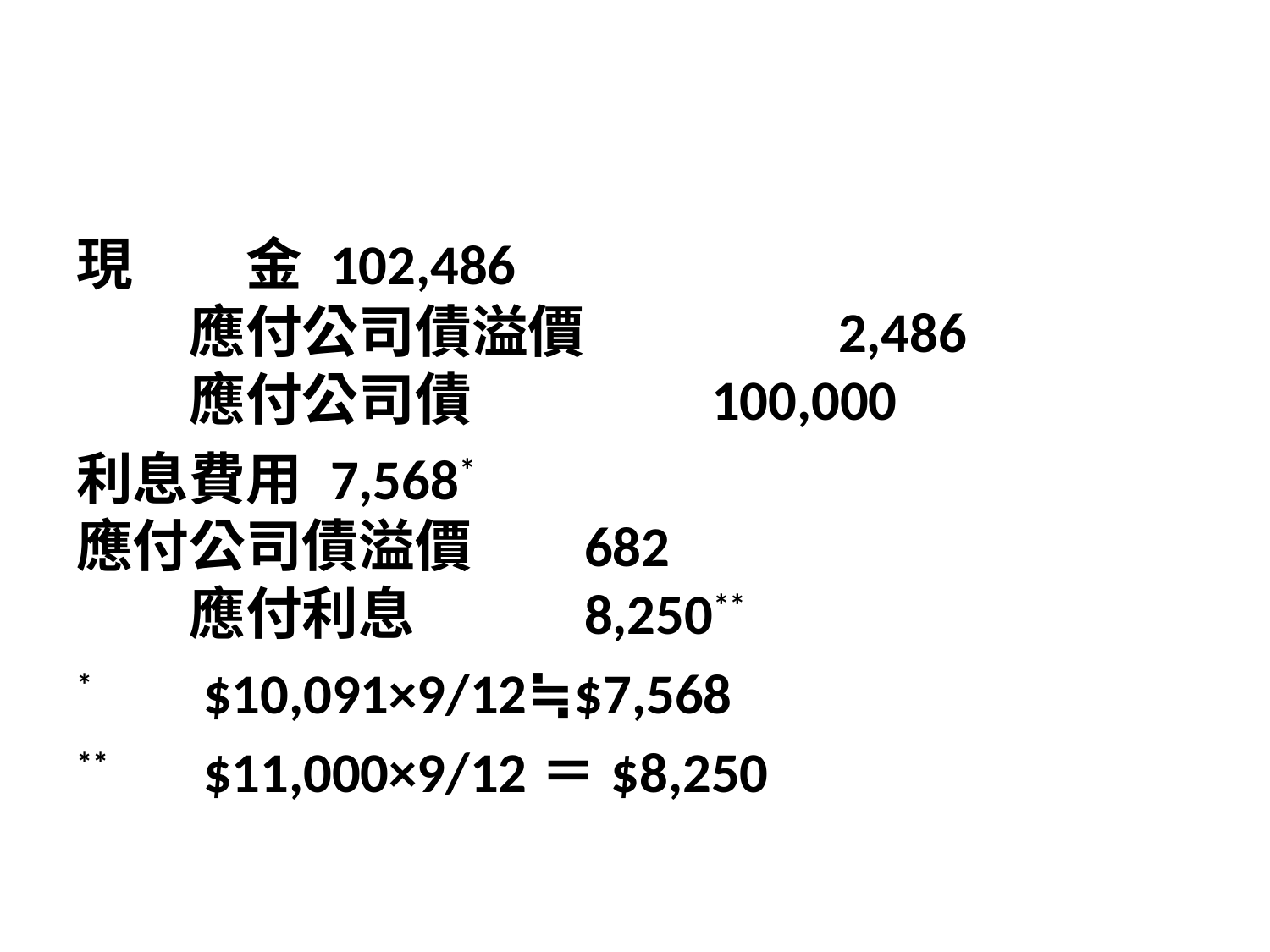

#
現　　金	102,486
　　應付公司債溢價		2,486
　　應付公司債		100,000
利息費用	7,568*
應付公司債溢價	682
　　應付利息		8,250**
*	$10,091×9/12≒$7,568
**	$11,000×9/12＝$8,250